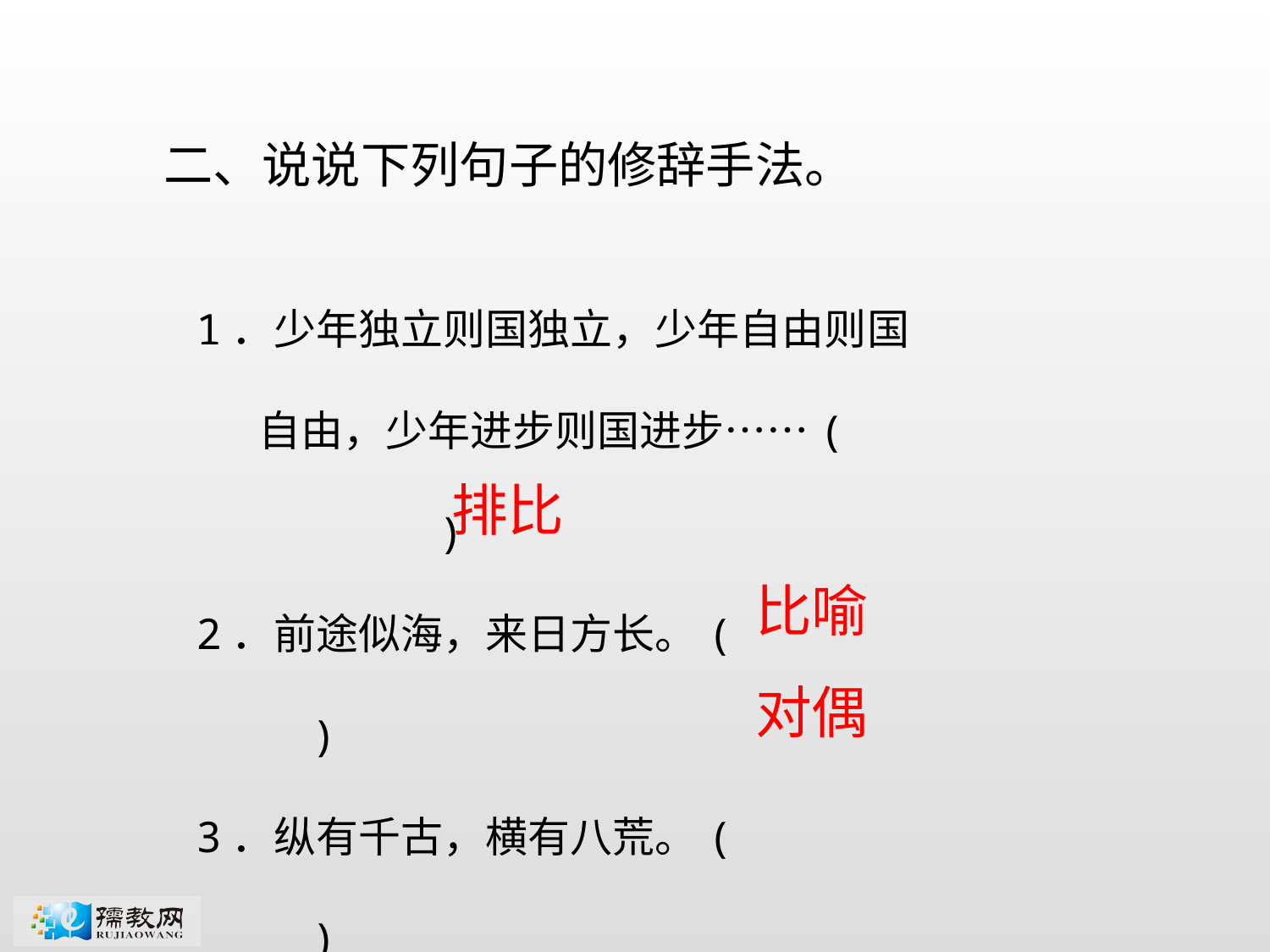

二、说说下列句子的修辞手法。
1．少年独立则国独立，少年自由则国自由，少年进步则国进步……(　　　　　)
2．前途似海，来日方长。(　　　　　)
3．纵有千古，横有八荒。(　　　　　)
排比
比喻
对偶